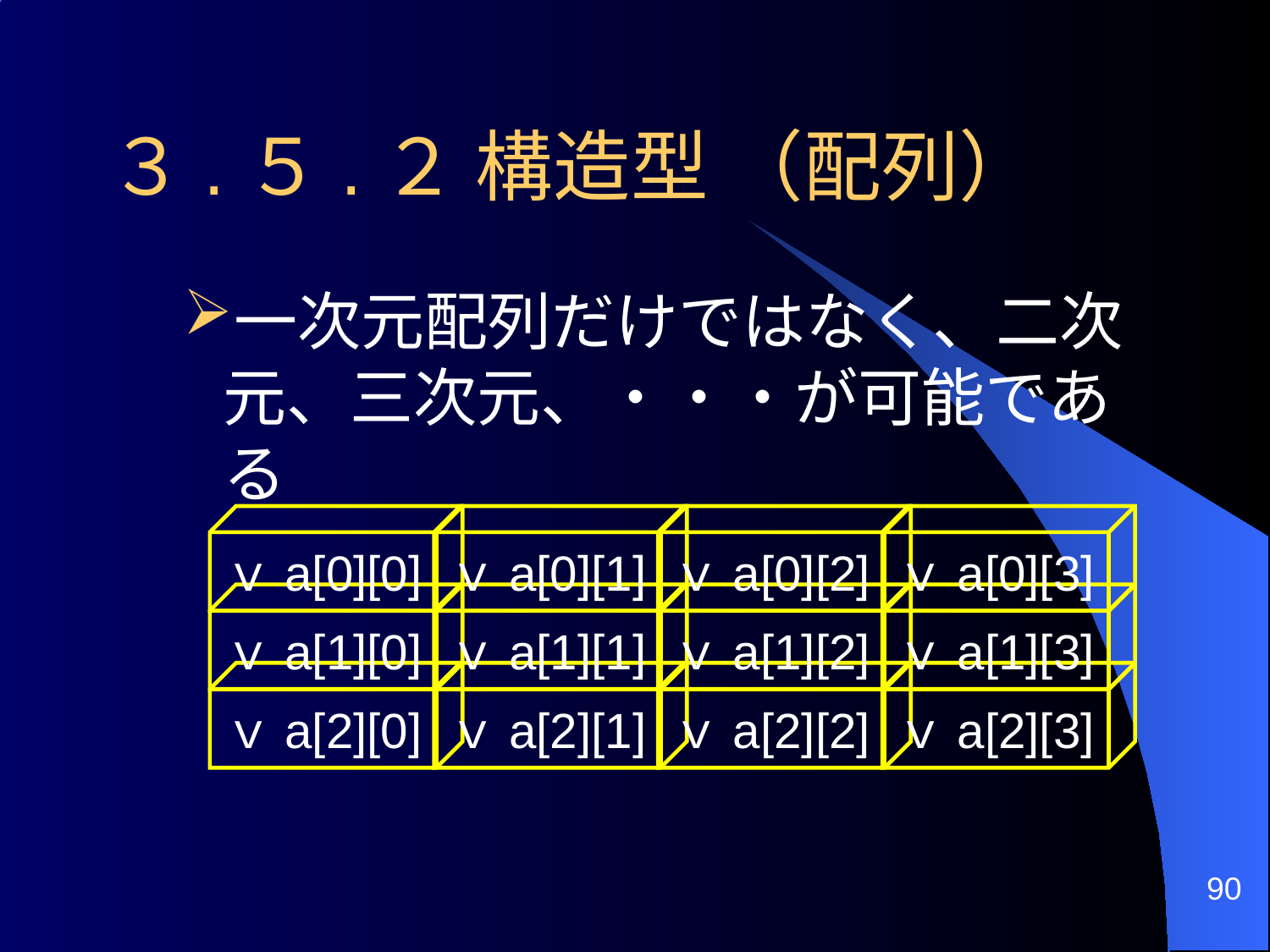

# ３.５.２ 構造型 （配列）
一次元配列だけではなく、二次元、三次元、・・・が可能である
ｖa[0][0]
ｖa[0][1]
ｖa[0][2]
ｖa[0][3]
ｖa[1][0]
ｖa[1][1]
ｖa[1][2]
ｖa[1][3]
ｖa[2][0]
ｖa[2][1]
ｖa[2][2]
ｖa[2][3]
90